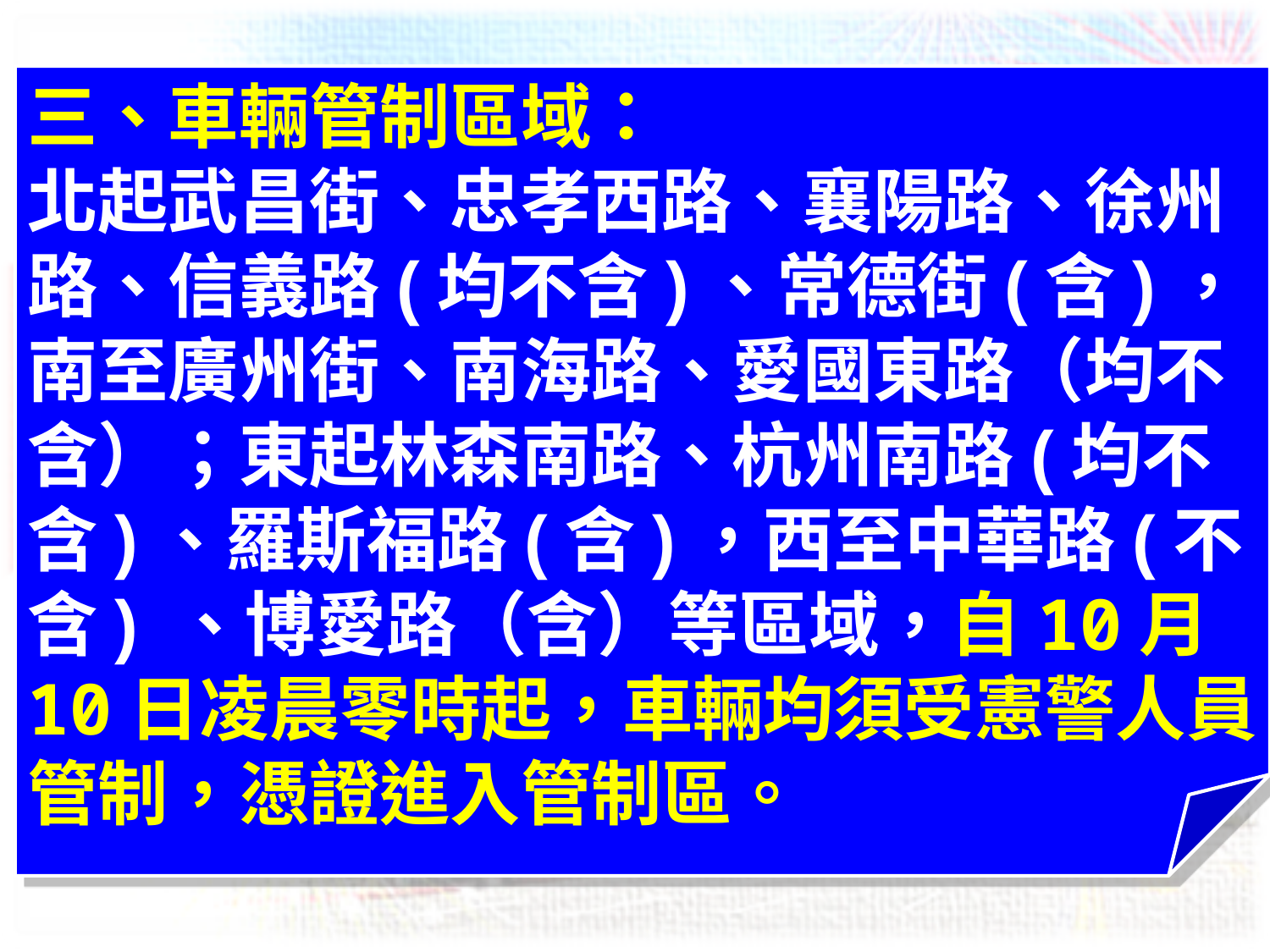

三、車輛管制區域：
北起武昌街、忠孝西路、襄陽路、徐州路、信義路(均不含)、常德街(含)，南至廣州街、南海路、愛國東路（均不含）；東起林森南路、杭州南路(均不含)、羅斯福路(含)，西至中華路(不含) 、博愛路（含）等區域，自10月10日凌晨零時起，車輛均須受憲警人員管制，憑證進入管制區。